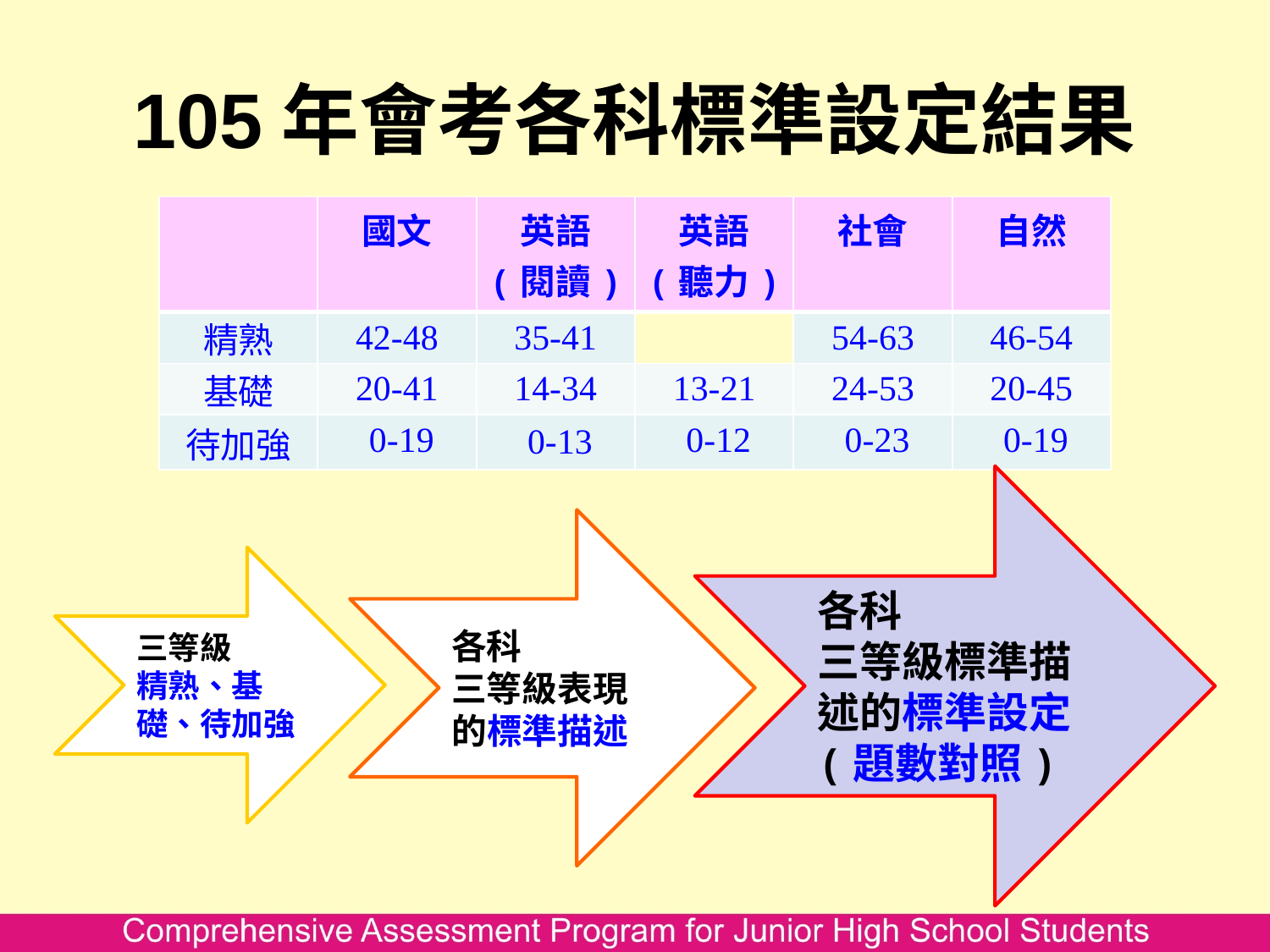

# 105年會考各科標準設定結果
|  | 國文 | 英語 (閱讀) | 英語 (聽力) | 社會 | 自然 |
| --- | --- | --- | --- | --- | --- |
| 精熟 | 42-48 | 35-41 |  | 54-63 | 46-54 |
| 基礎 | 20-41 | 14-34 | 13-21 | 24-53 | 20-45 |
| 待加強 | 0-19 | 0-13 | 0-12 | 0-23 | 0-19 |
各科
三等級標準描述的標準設定(題數對照)
各科
三等級表現的標準描述

三等級
精熟、基礎、待加強